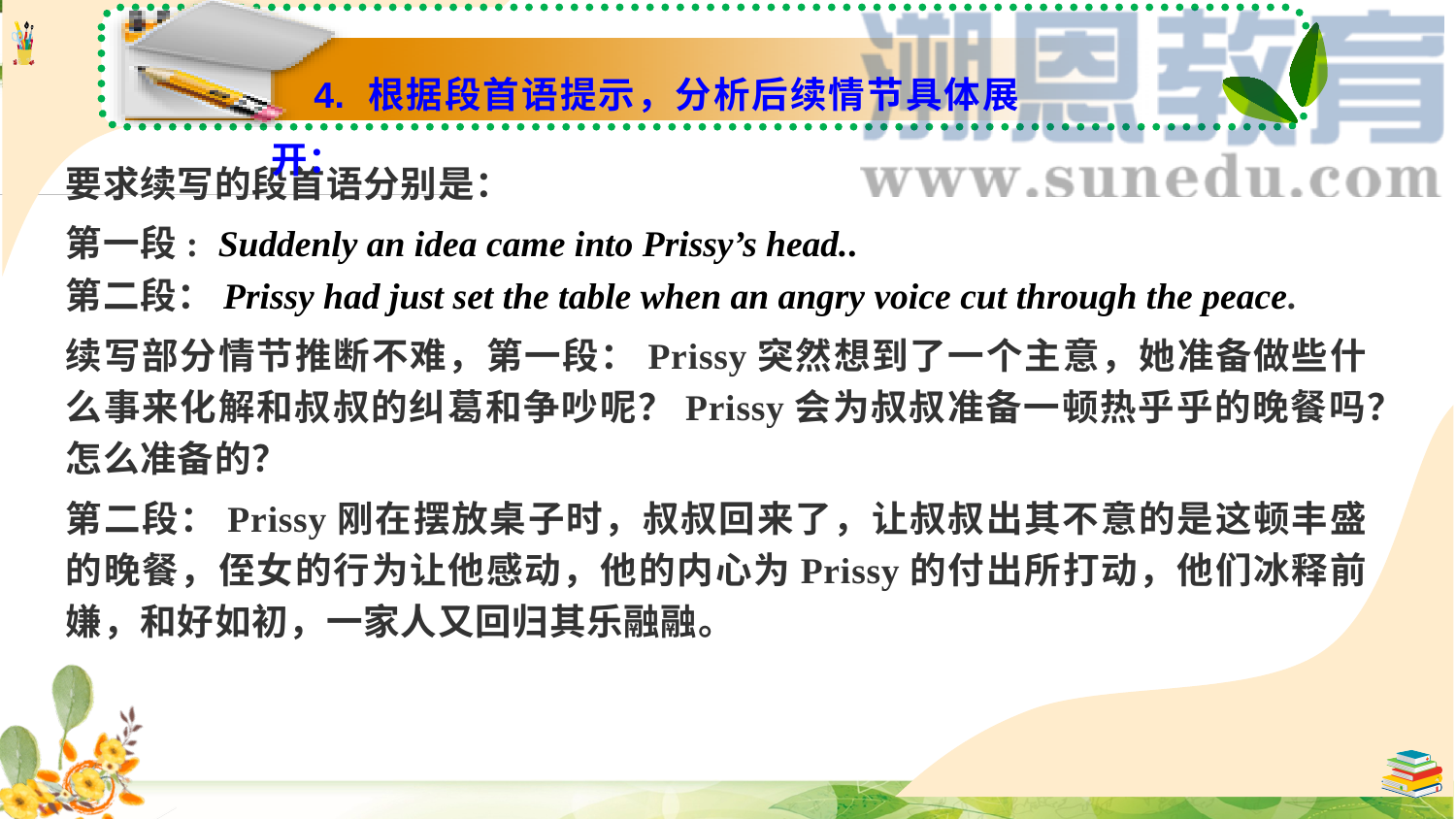

4. 根据段首语提示，分析后续情节具体展开：
要求续写的段首语分别是：
第一段:  Suddenly an idea came into Prissy’s head..
第二段：Prissy had just set the table when an angry voice cut through the peace.
续写部分情节推断不难，第一段：Prissy突然想到了一个主意，她准备做些什么事来化解和叔叔的纠葛和争吵呢？Prissy会为叔叔准备一顿热乎乎的晚餐吗？怎么准备的？
第二段：Prissy刚在摆放桌子时，叔叔回来了，让叔叔出其不意的是这顿丰盛的晚餐，侄女的行为让他感动，他的内心为Prissy的付出所打动，他们冰释前嫌，和好如初，一家人又回归其乐融融。